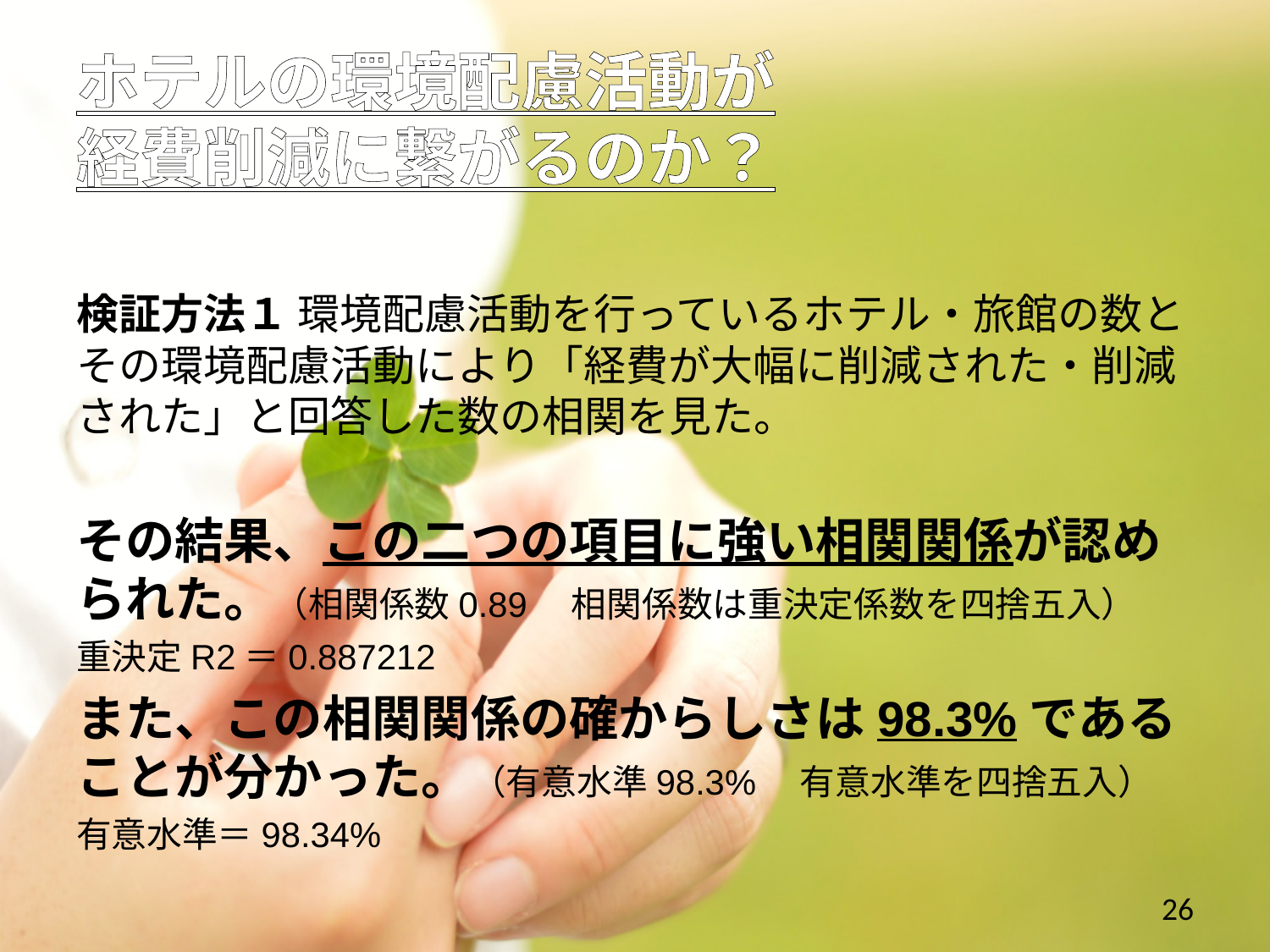

# ホテルの環境配慮活動が 経費削減に繋がるのか？

検証方法１ 環境配慮活動を行っているホテル・旅館の数とその環境配慮活動により「経費が大幅に削減された・削減された」と回答した数の相関を見た。

その結果、この二つの項目に強い相関関係が認められた。（相関係数0.89　相関係数は重決定係数を四捨五入）
重決定R2＝0.887212
また、この相関関係の確からしさは98.3%であることが分かった。（有意水準98.3%　有意水準を四捨五入）
有意水準＝98.34%

26